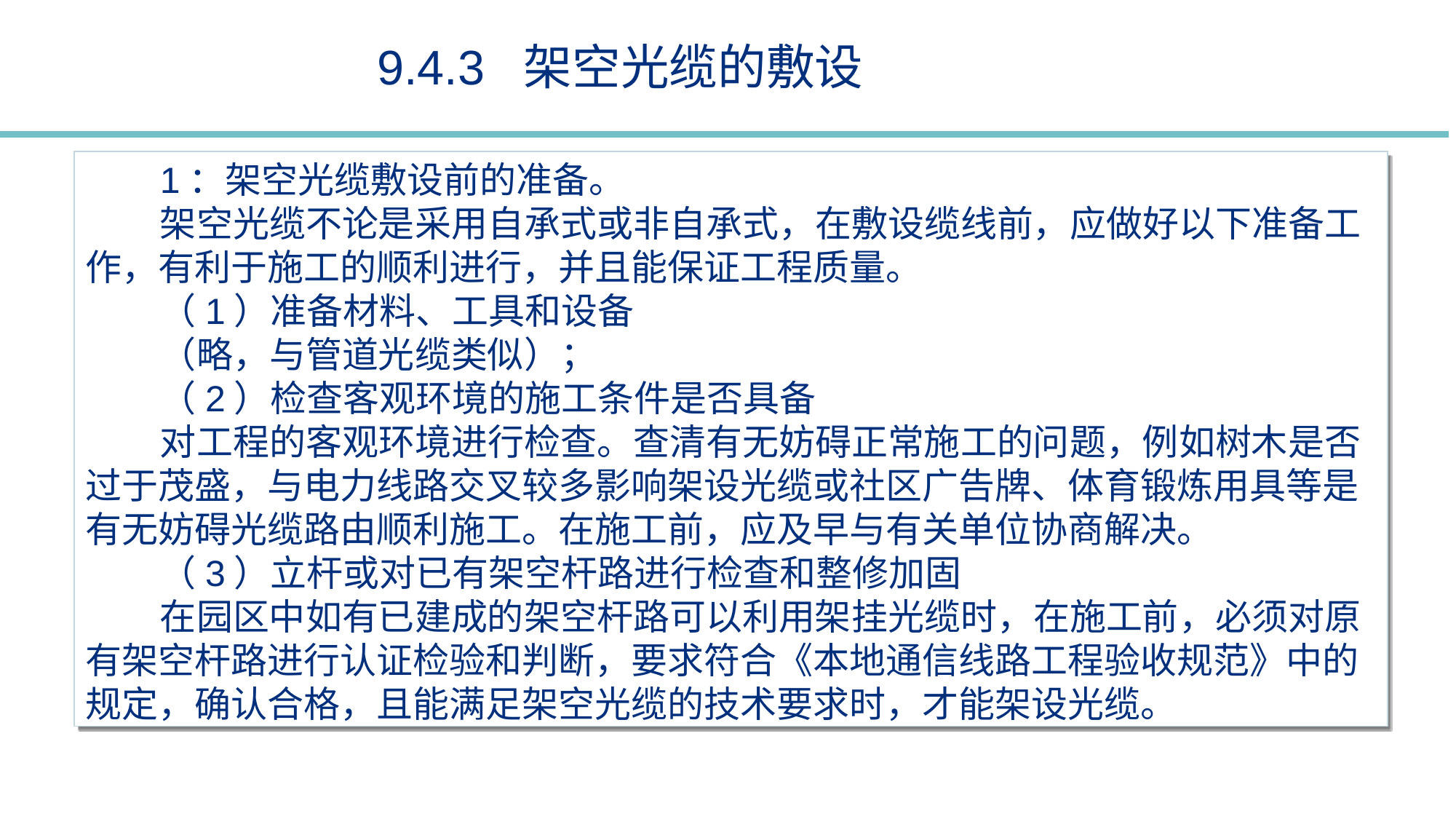

9.4.3  架空光缆的敷设
1：架空光缆敷设前的准备。
架空光缆不论是采用自承式或非自承式，在敷设缆线前，应做好以下准备工作，有利于施工的顺利进行，并且能保证工程质量。
（1）准备材料、工具和设备
（略，与管道光缆类似）；
（2）检查客观环境的施工条件是否具备
对工程的客观环境进行检查。查清有无妨碍正常施工的问题，例如树木是否过于茂盛，与电力线路交叉较多影响架设光缆或社区广告牌、体育锻炼用具等是有无妨碍光缆路由顺利施工。在施工前，应及早与有关单位协商解决。
（3）立杆或对已有架空杆路进行检查和整修加固
在园区中如有已建成的架空杆路可以利用架挂光缆时，在施工前，必须对原有架空杆路进行认证检验和判断，要求符合《本地通信线路工程验收规范》中的规定，确认合格，且能满足架空光缆的技术要求时，才能架设光缆。